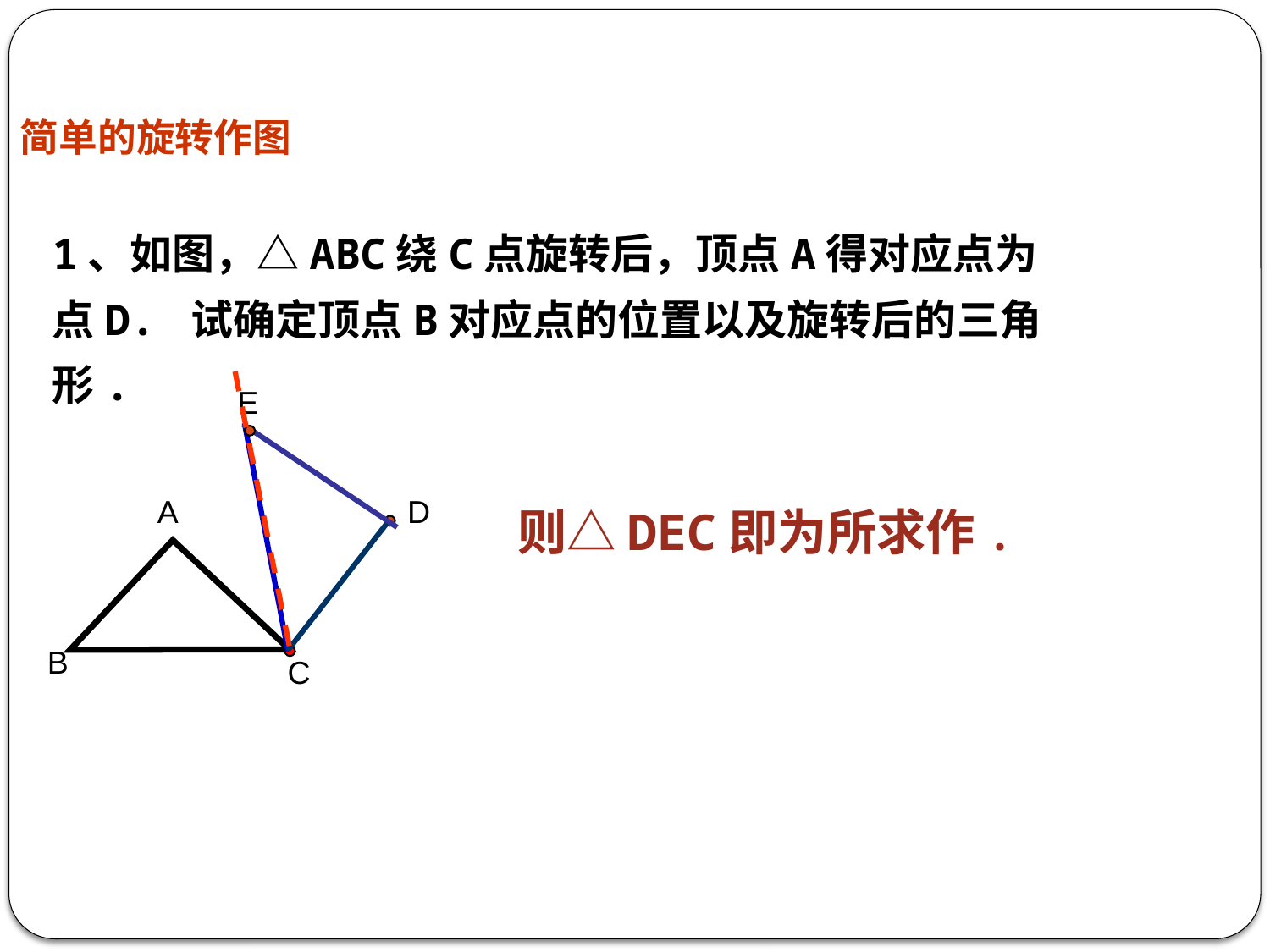

# 简单的旋转作图
1、如图，△ABC绕C点旋转后，顶点A得对应点为点D. 试确定顶点B对应点的位置以及旋转后的三角形.

E

A
D
则△DEC即为所求作.

B
C